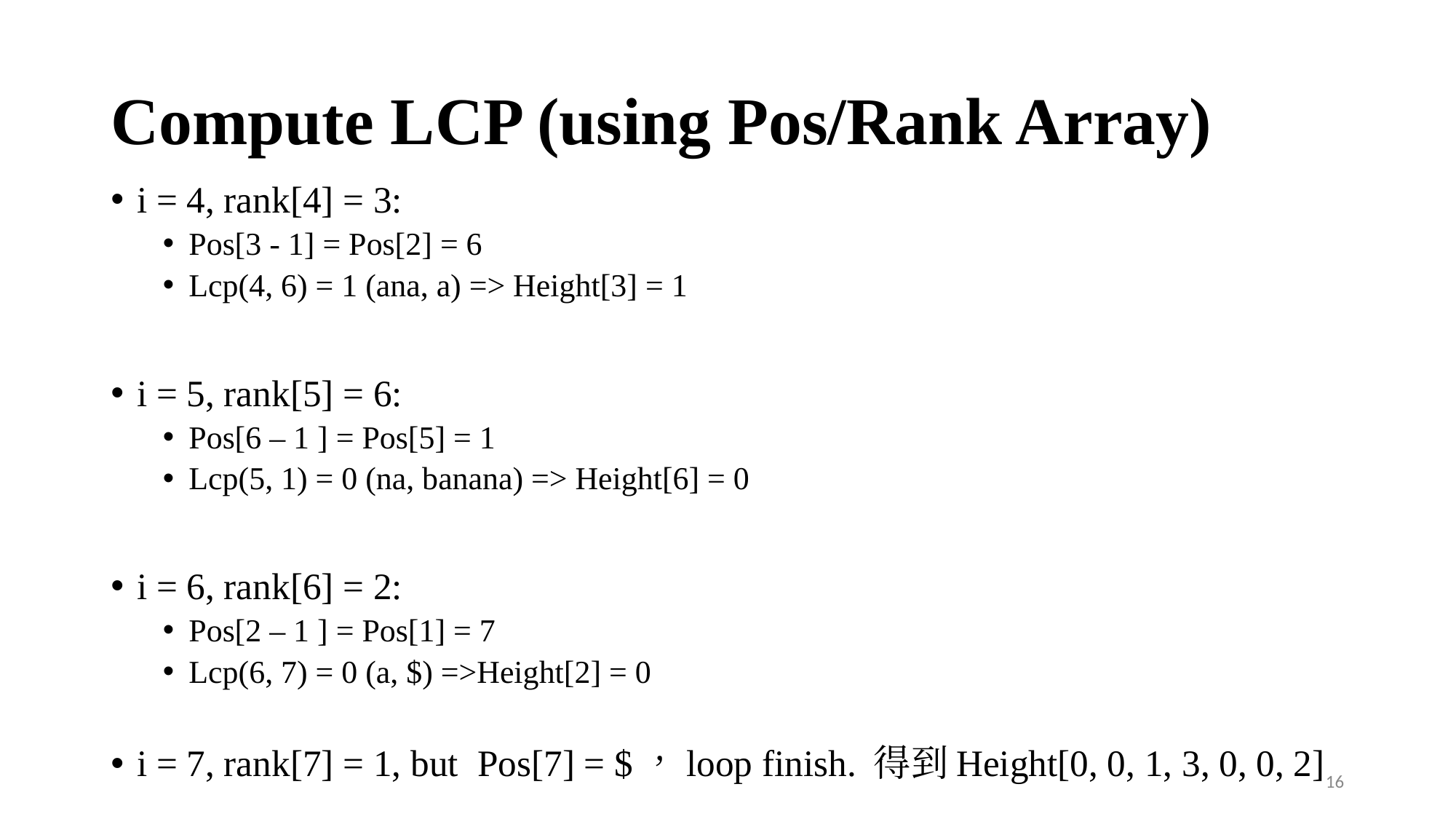

# Compute LCP (using Pos/Rank Array)
i = 4, rank[4] = 3:
Pos[3 - 1] = Pos[2] = 6
Lcp(4, 6) = 1 (ana, a) => Height[3] = 1

i = 5, rank[5] = 6:
Pos[6 – 1 ] = Pos[5] = 1
Lcp(5, 1) = 0 (na, banana) => Height[6] = 0

i = 6, rank[6] = 2:
Pos[2 – 1 ] = Pos[1] = 7
Lcp(6, 7) = 0 (a, $) =>Height[2] = 0

i = 7, rank[7] = 1, but  Pos[7] = $，loop finish. 得到Height[0, 0, 1, 3, 0, 0, 2]

16